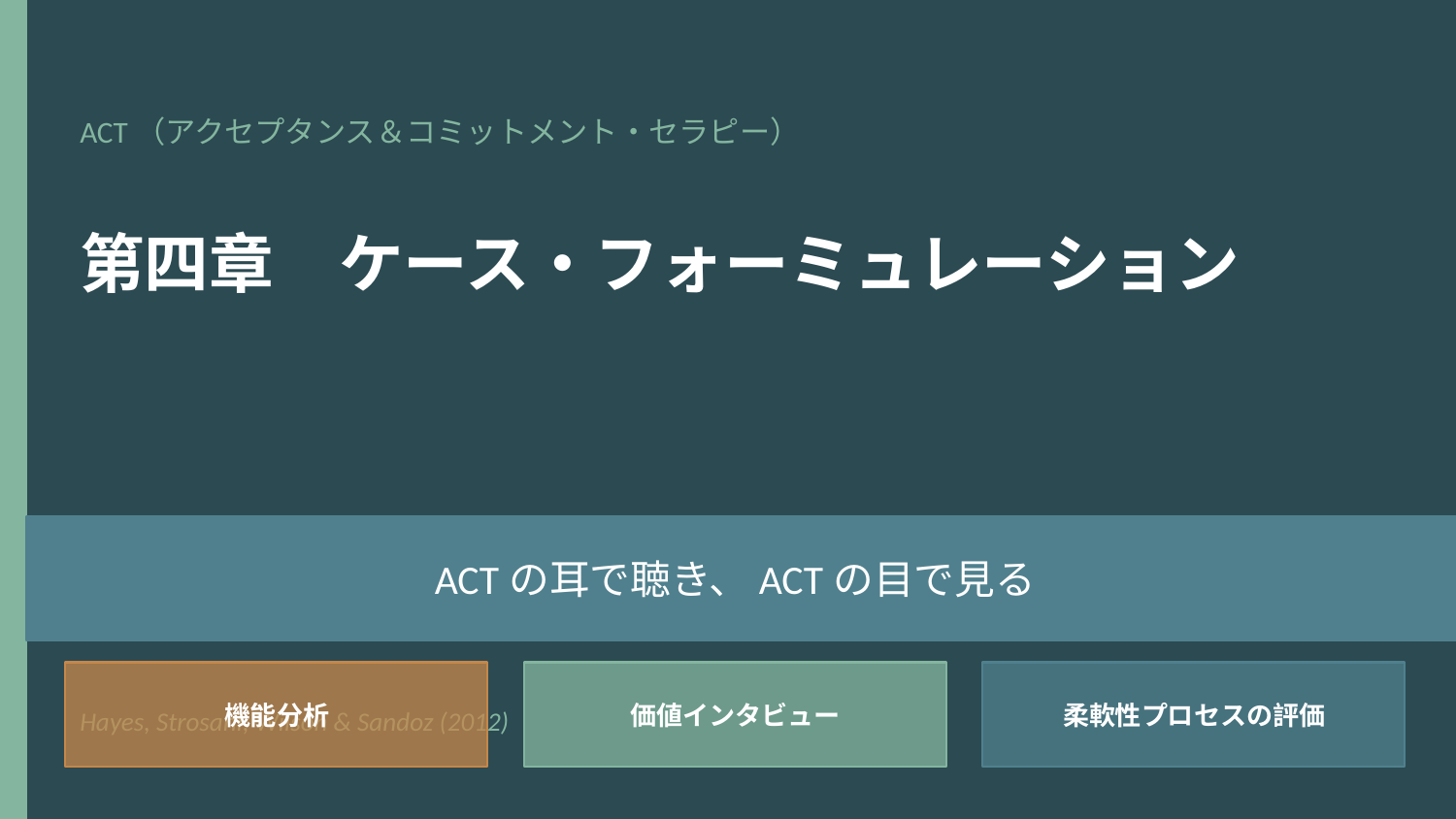

ACT（アクセプタンス＆コミットメント・セラピー）
第四章　ケース・フォーミュレーション

ACTの耳で聴き、ACTの目で見る

機能分析

価値インタビュー

柔軟性プロセスの評価
Hayes, Strosahl, Wilson & Sandoz (2012)